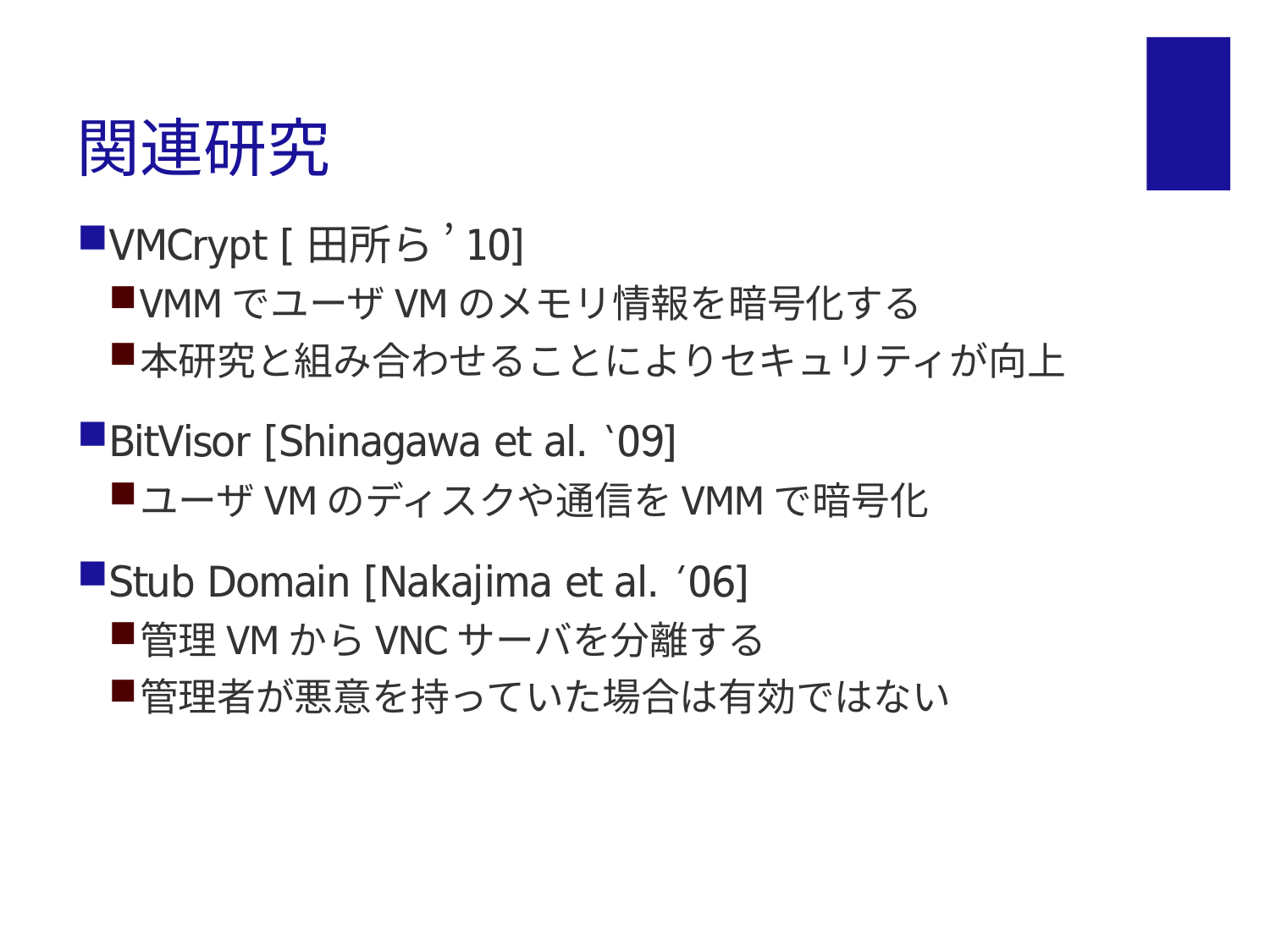

# 関連研究
VMCrypt [田所ら ’10]
VMMでユーザVMのメモリ情報を暗号化する
本研究と組み合わせることによりセキュリティが向上
BitVisor [Shinagawa et al. ‘09]
ユーザVMのディスクや通信をVMMで暗号化
Stub Domain [Nakajima et al. ’06]
管理VMからVNCサーバを分離する
管理者が悪意を持っていた場合は有効ではない